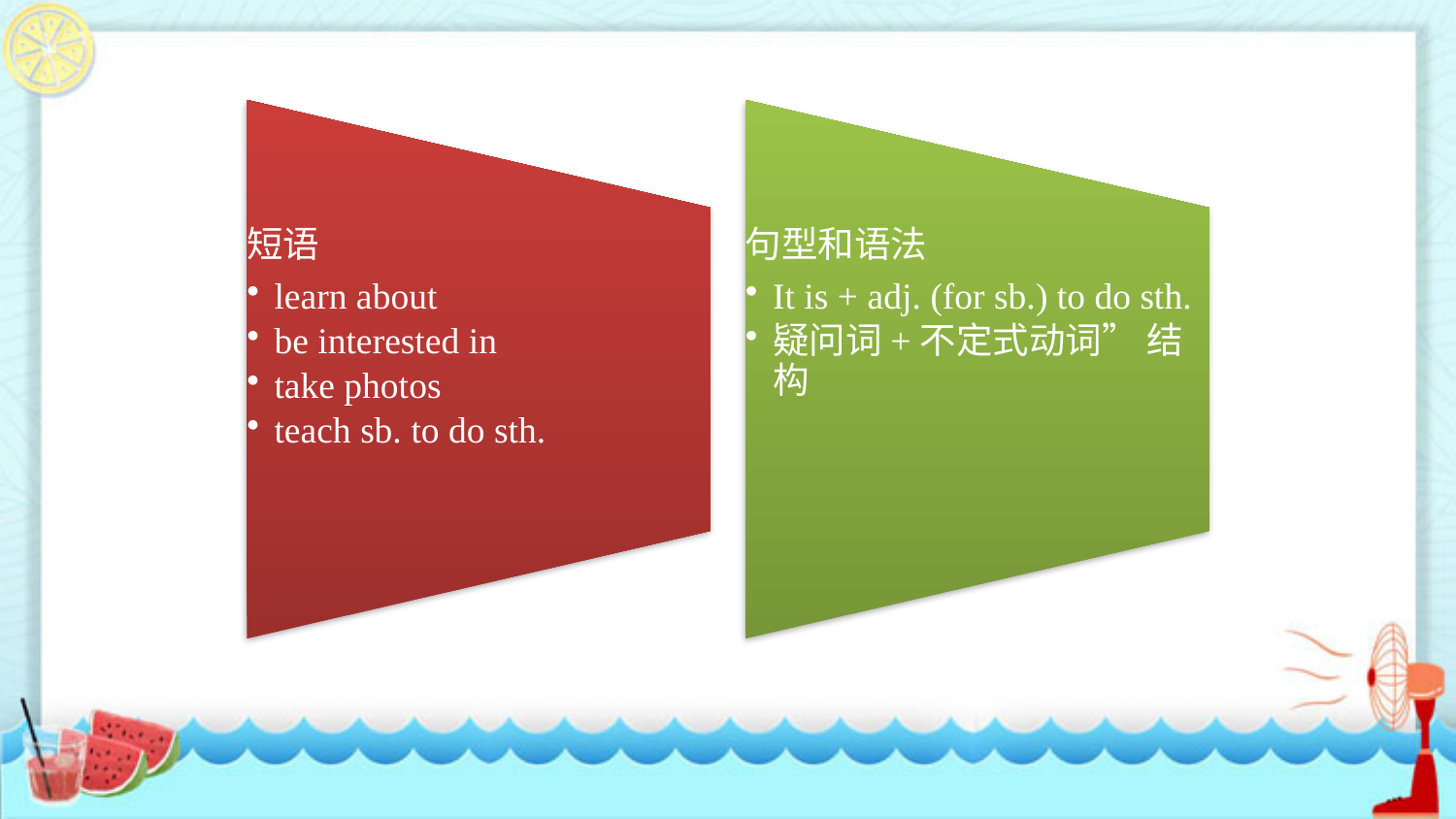

短语
learn about
be interested in
take photos
teach sb. to do sth.
句型和语法
It is + adj. (for sb.) to do sth.
疑问词+不定式动词” 结构